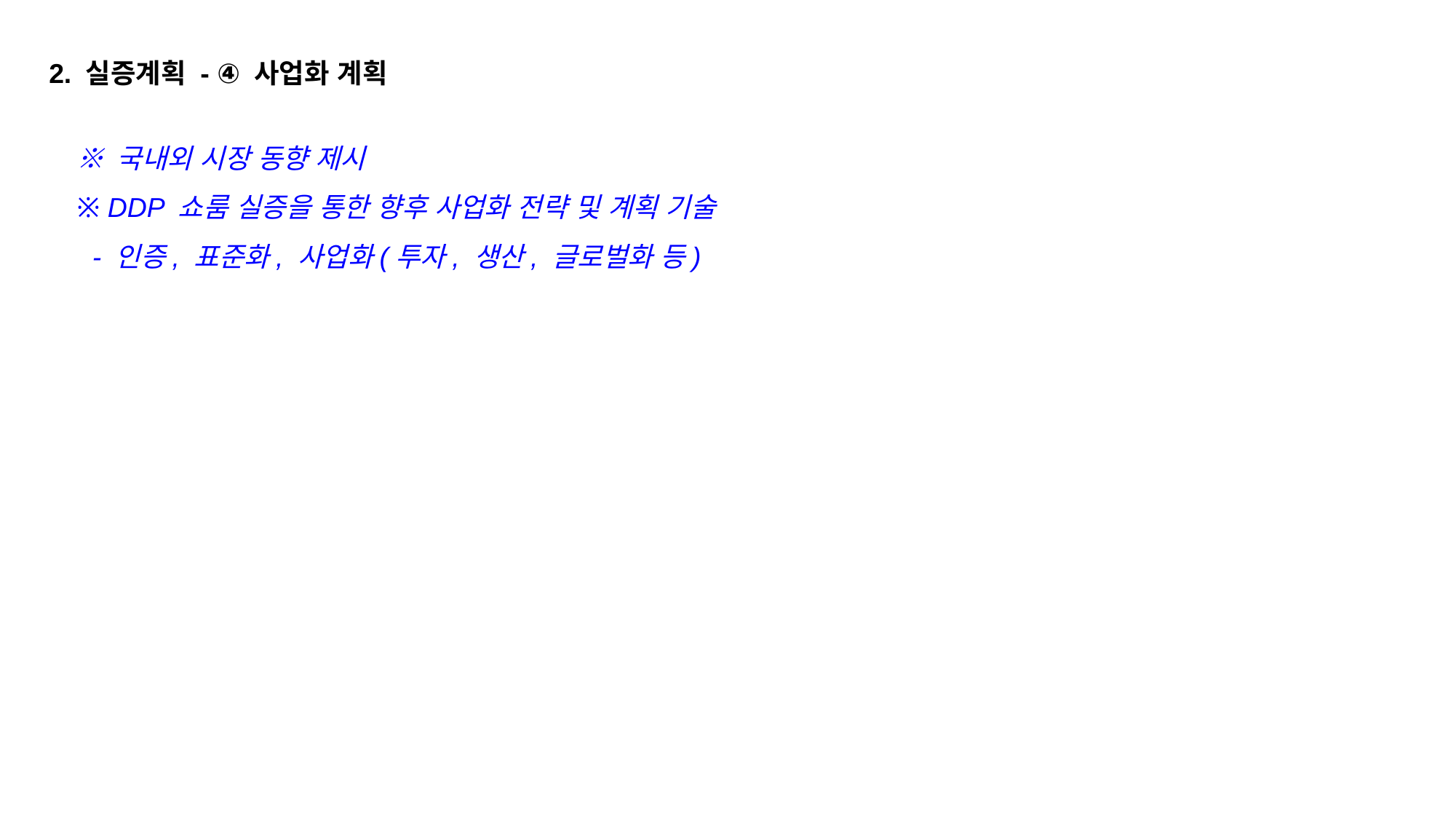

2. 실증계획 - ④ 사업화 계획
※ 국내외 시장 동향 제시
※ DDP 쇼룸 실증을 통한 향후 사업화 전략 및 계획 기술
  - 인증, 표준화, 사업화(투자, 생산, 글로벌화 등)